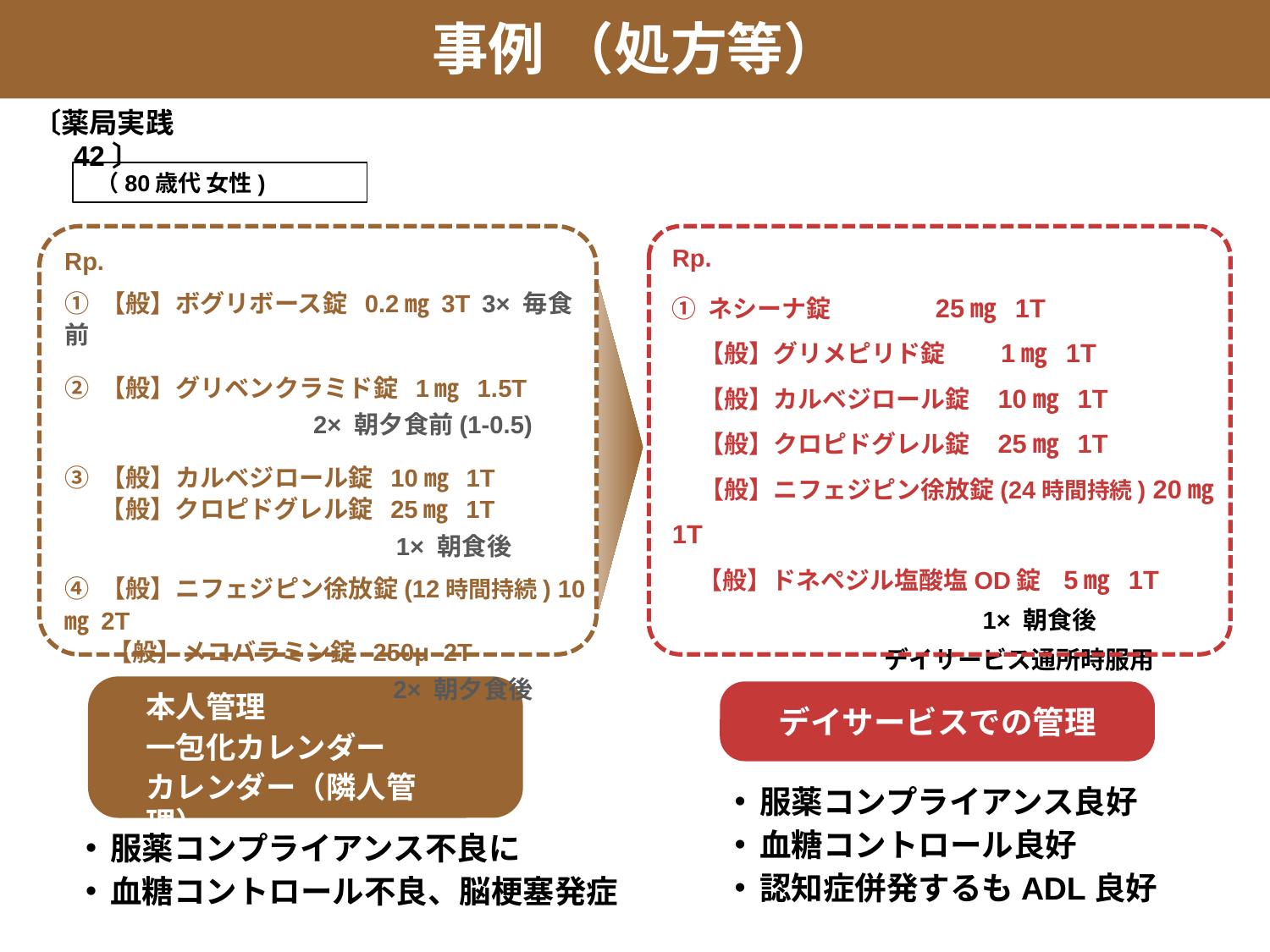

事例 （処方等）
〔薬局実践42〕
 （80歳代 女性)

Rp.
① ネシーナ錠                  25㎎  1T
    【般】グリメピリド錠         1㎎  1T
    【般】カルベジロール錠    10㎎  1T
    【般】クロピドグレル錠    25㎎  1T
    【般】ニフェジピン徐放錠(24時間持続) 20㎎ 1T
     【般】ドネペジル塩酸塩OD錠   5㎎  1T
　　                                          　1× 朝食後
　                            デイサービス通所時服用
Rp.
① 【般】ボグリボース錠  0.2㎎ 3T  3× 毎食前
② 【般】グリベンクラミド錠  1㎎  1.5T
　　　　　　                        2× 朝夕食前(1‐0.5)
③ 【般】カルベジロール錠  10㎎  1T
　  【般】クロピドグレル錠  25㎎  1T
　　　　                                         　　1× 朝食後
④ 【般】ニフェジピン徐放錠(12時間持続) 10㎎ 2T
　 　【般】メコバラミン錠  250μ  2T
　　　　　                                   　　 2× 朝夕食後

本人管理
一包化カレンダー
カレンダー（隣人管理）
デイサービスでの管理
服薬コンプライアンス良好
血糖コントロール良好
認知症併発するもADL良好
服薬コンプライアンス不良に
血糖コントロール不良、脳梗塞発症